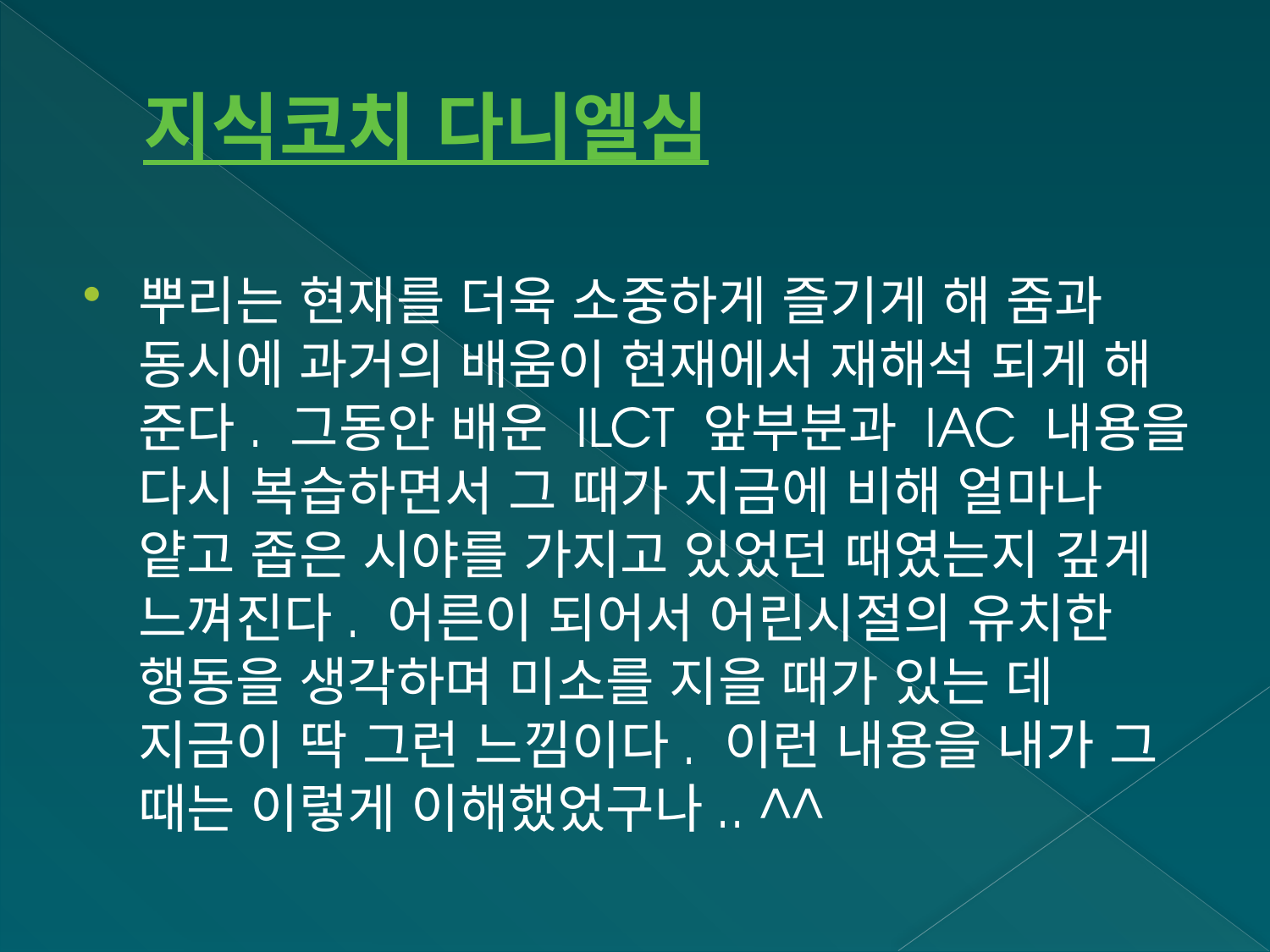

# 지식코치 다니엘심
뿌리는 현재를 더욱 소중하게 즐기게 해 줌과 동시에 과거의 배움이 현재에서 재해석 되게 해 준다. 그동안 배운 ILCT 앞부분과 IAC 내용을 다시 복습하면서 그 때가 지금에 비해 얼마나 얕고 좁은 시야를 가지고 있었던 때였는지 깊게 느껴진다. 어른이 되어서 어린시절의 유치한 행동을 생각하며 미소를 지을 때가 있는 데 지금이 딱 그런 느낌이다. 이런 내용을 내가 그 때는 이렇게 이해했었구나.. ^^